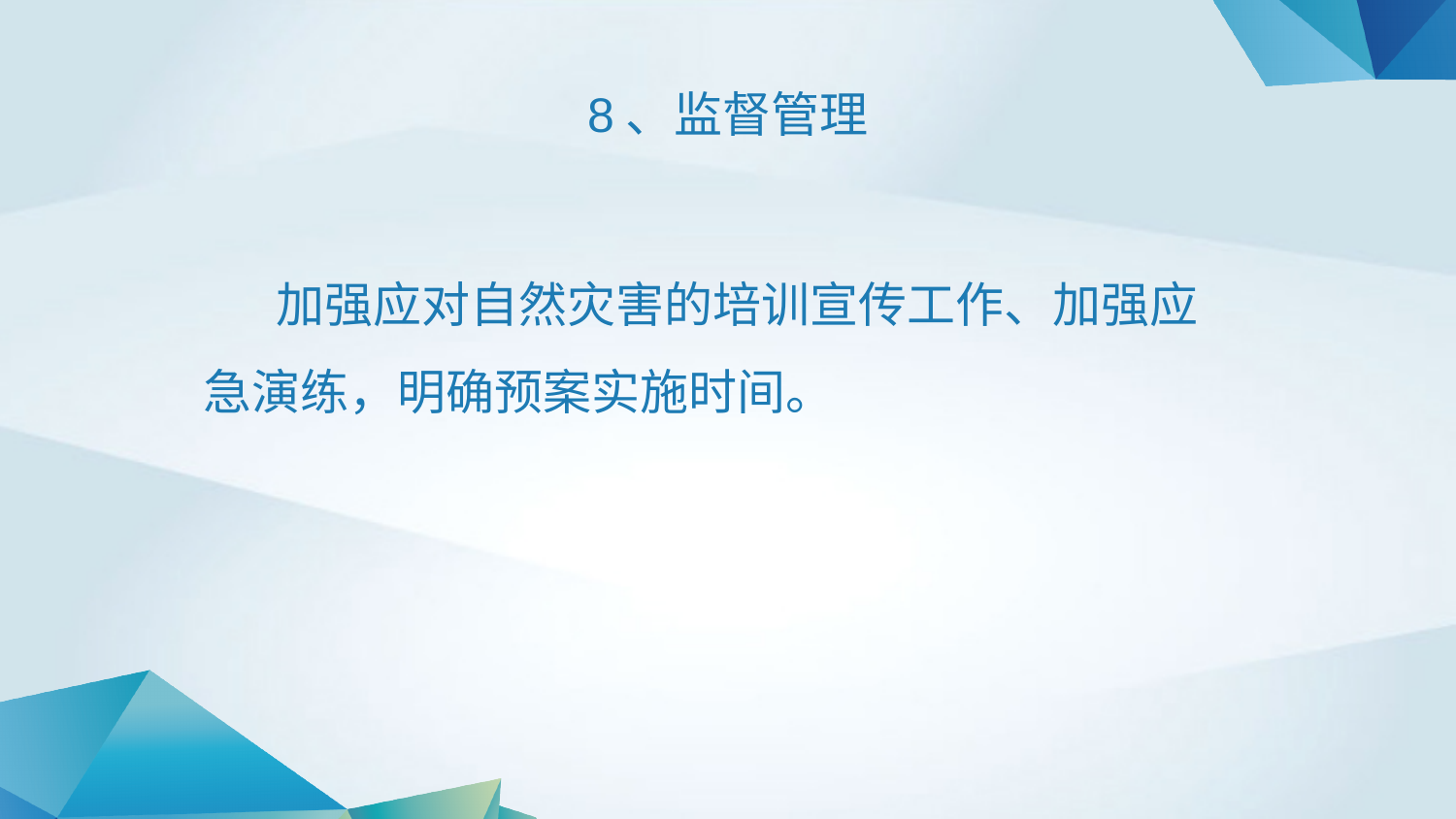

8、监督管理
加强应对自然灾害的培训宣传工作、加强应急演练，明确预案实施时间。